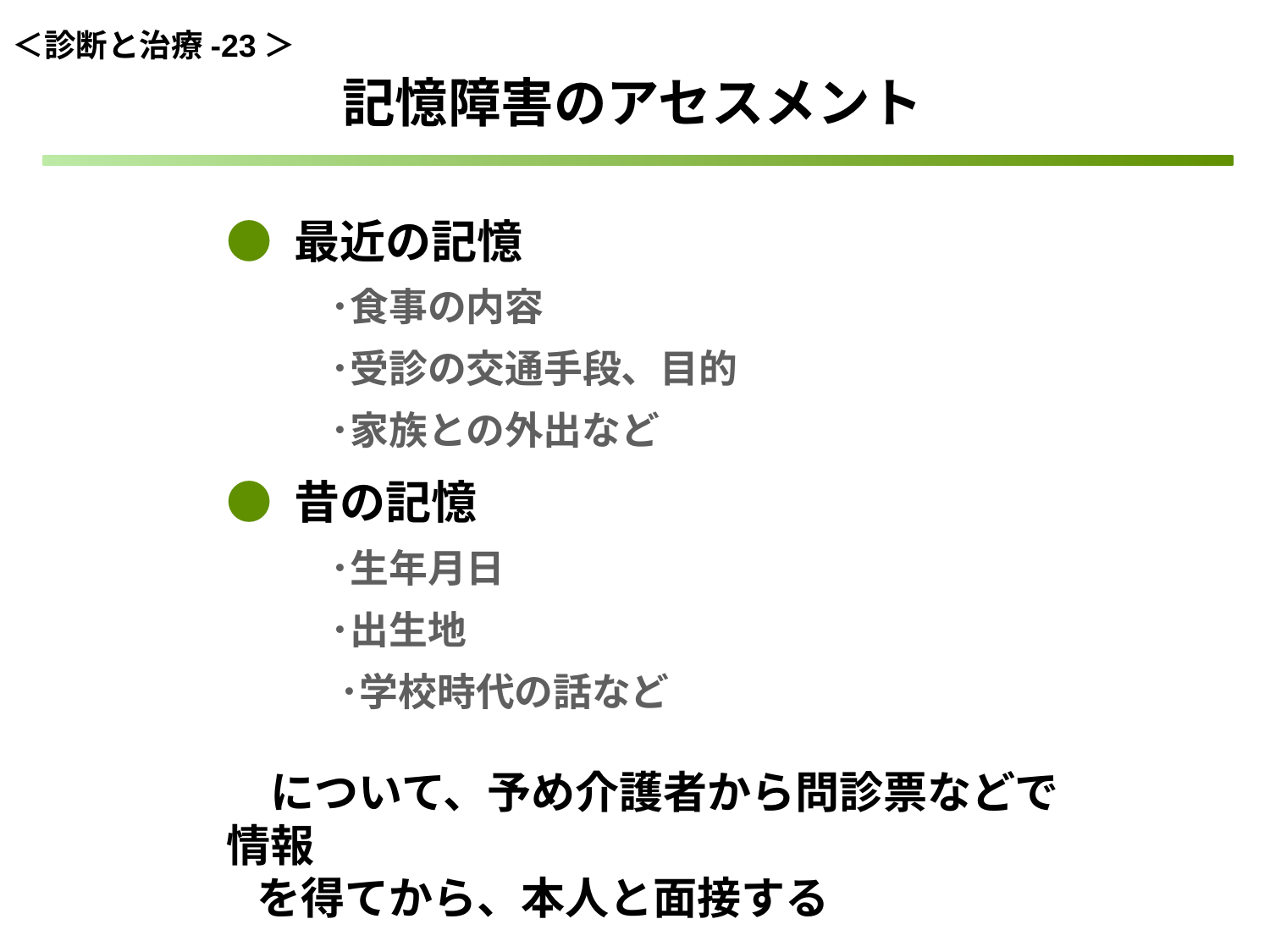

＜診断と治療-23＞
記憶障害のアセスメント

● 最近の記憶
　  　 ･食事の内容
　   　･受診の交通手段、目的
　   　･家族との外出など

● 昔の記憶
　   　･生年月日
　   　･出生地
  　 　･学校時代の話など

　について、予め介護者から問診票などで情報
  を得てから、本人と面接する